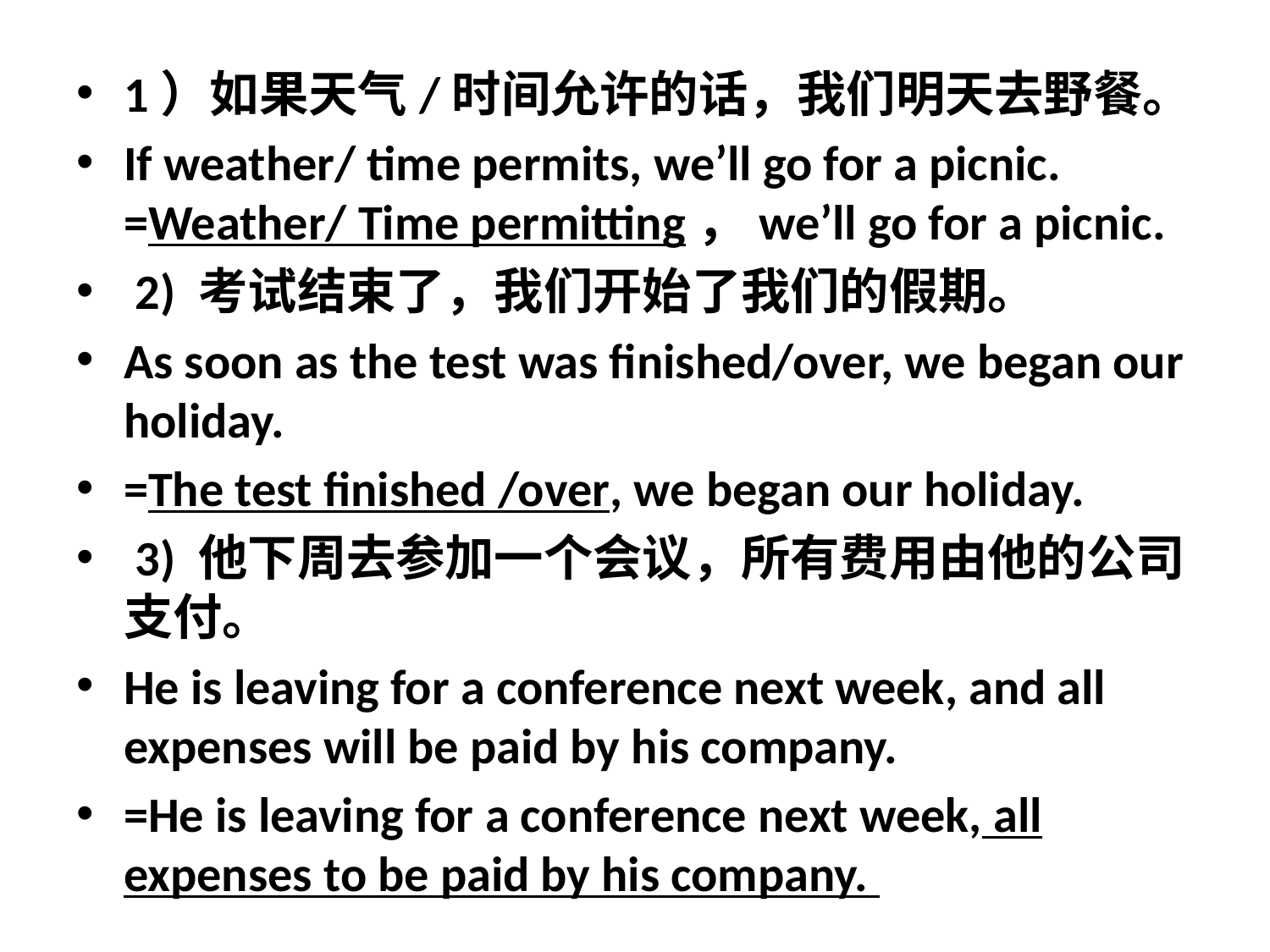

#
1）如果天气/时间允许的话，我们明天去野餐。
If weather/ time permits, we’ll go for a picnic. =Weather/ Time permitting，we’ll go for a picnic.
 2) 考试结束了，我们开始了我们的假期。
As soon as the test was finished/over, we began our holiday.
=The test finished /over, we began our holiday.
 3) 他下周去参加一个会议，所有费用由他的公司支付。
He is leaving for a conference next week, and all expenses will be paid by his company.
=He is leaving for a conference next week, all expenses to be paid by his company.